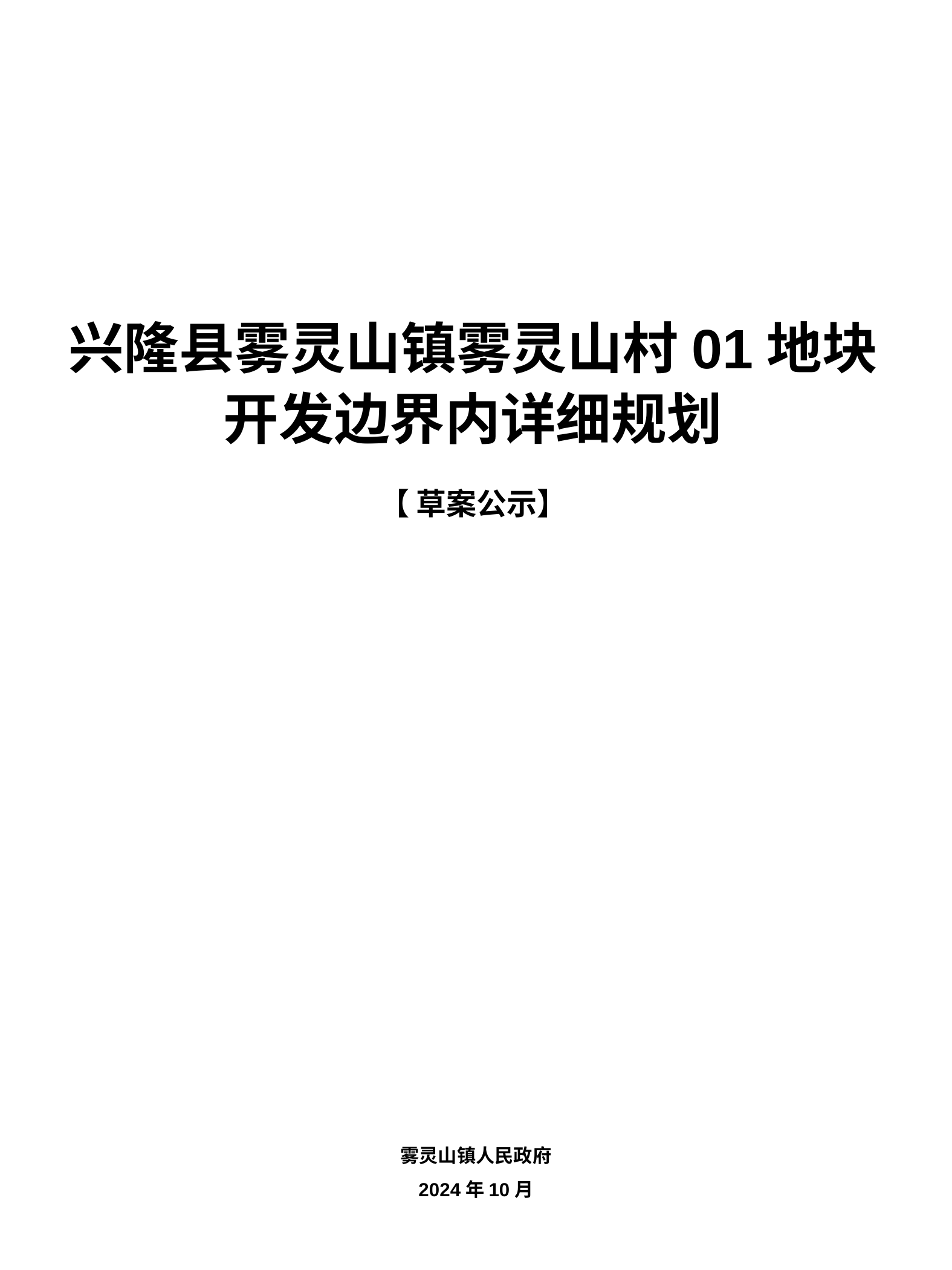

兴隆县雾灵山镇雾灵山村01地块
开发边界内详细规划
【 草案公示】
雾灵山镇人民政府
2024年10月